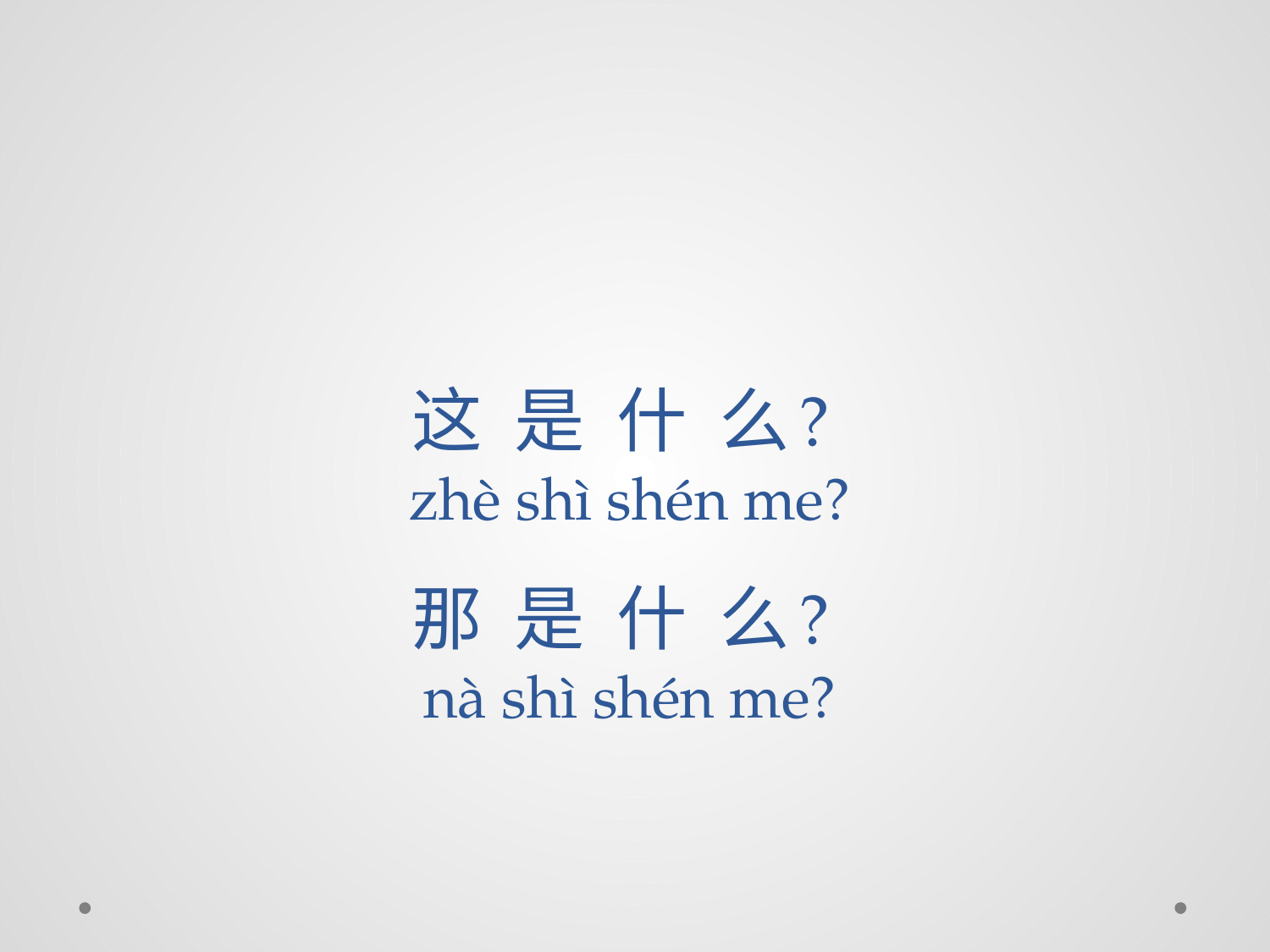

# 这  是  什  么? zhè shì shén me? 那  是  什  么? nà shì shén me?